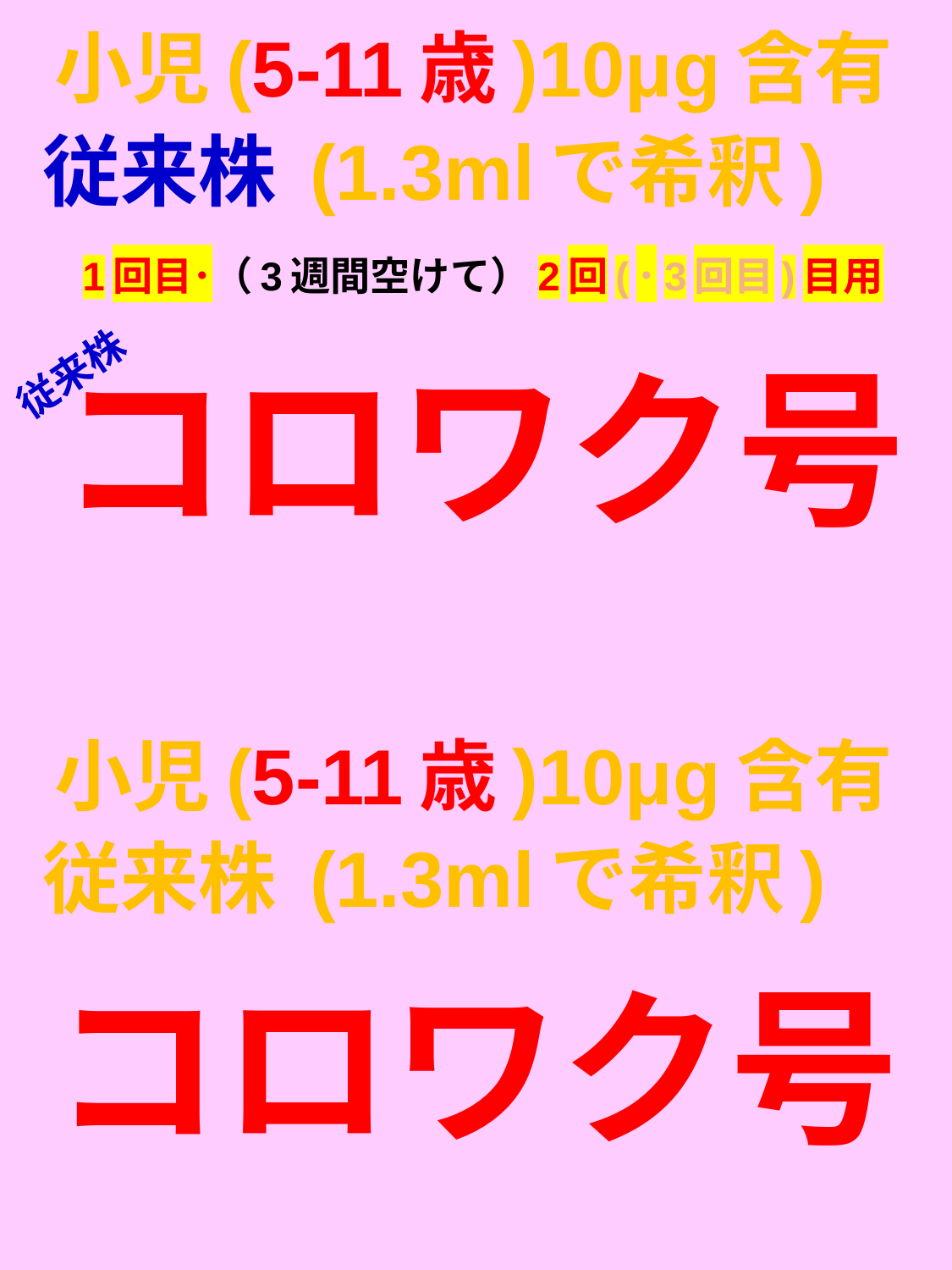

小児(5-11歳)10μg含有
従来株 (1.3mlで希釈)
1回目･（3週間空けて）2回(･3回目)目用
コロワク号
　従来株
　小児(5-11歳)10μg含有
従来株 (1.3mlで希釈)
コロワク号